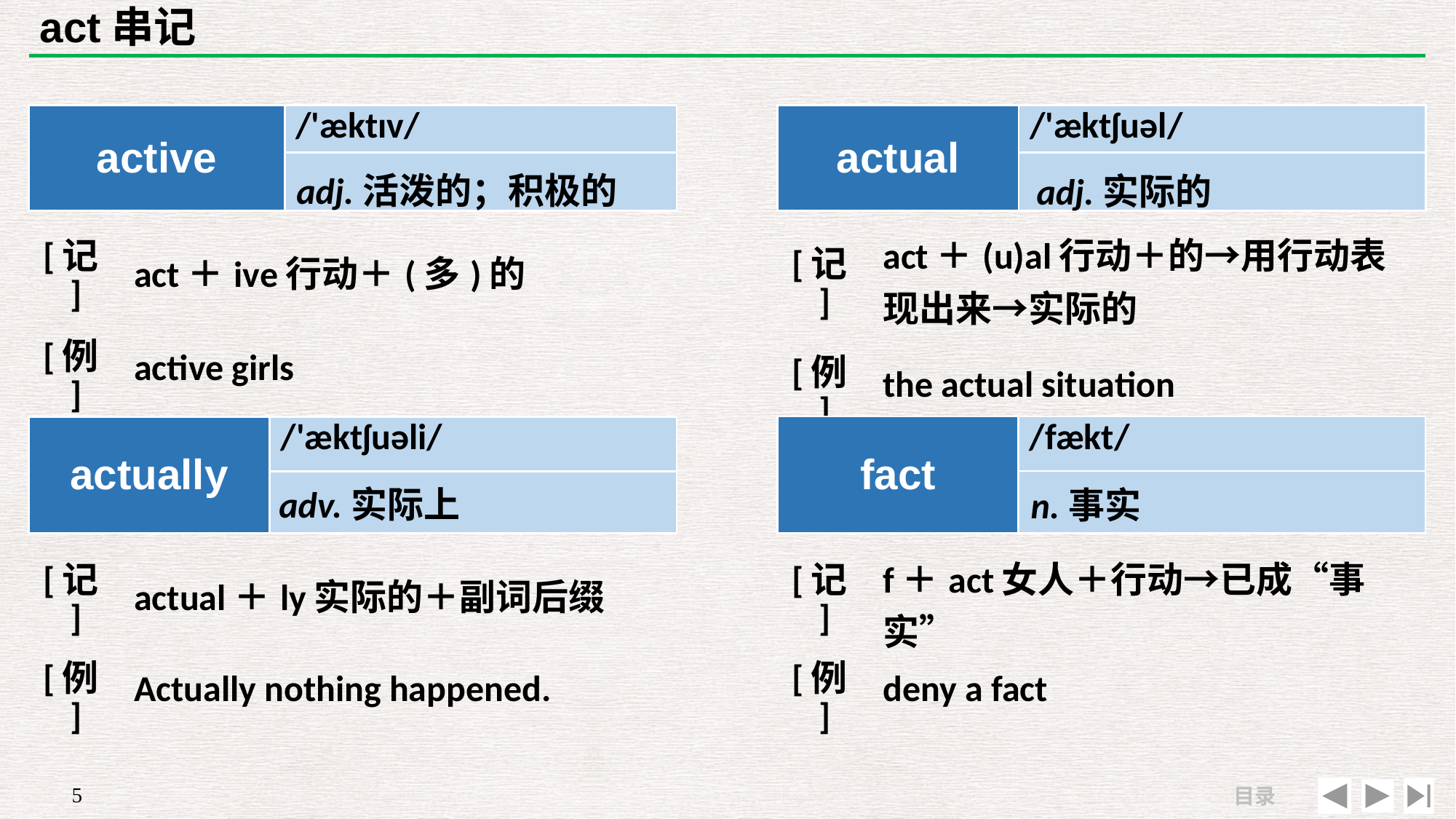

# act串记

| active | /'æktɪv/ |
| --- | --- |
|  |  |
| actual | /'æktʃuəl/ |
| --- | --- |
|  |  |
adj.活泼的；积极的
adj.实际的
| [记] | act＋ive行动＋(多)的 |
| --- | --- |
| [例] | active girls |
| [记] | act＋(u)al行动＋的→用行动表现出来→实际的 |
| --- | --- |
| [例] | the actual situation |
| fact | /fækt/ |
| --- | --- |
|  |  |
| actually | /'æktʃuəli/ |
| --- | --- |
|  |  |
adv.实际上
n.事实
| [记] | actual＋ly实际的＋副词后缀 |
| --- | --- |
| [例] | Actually nothing happened. |
| [记] | f＋act女人＋行动→已成“事实” |
| --- | --- |
| [例] | deny a fact |